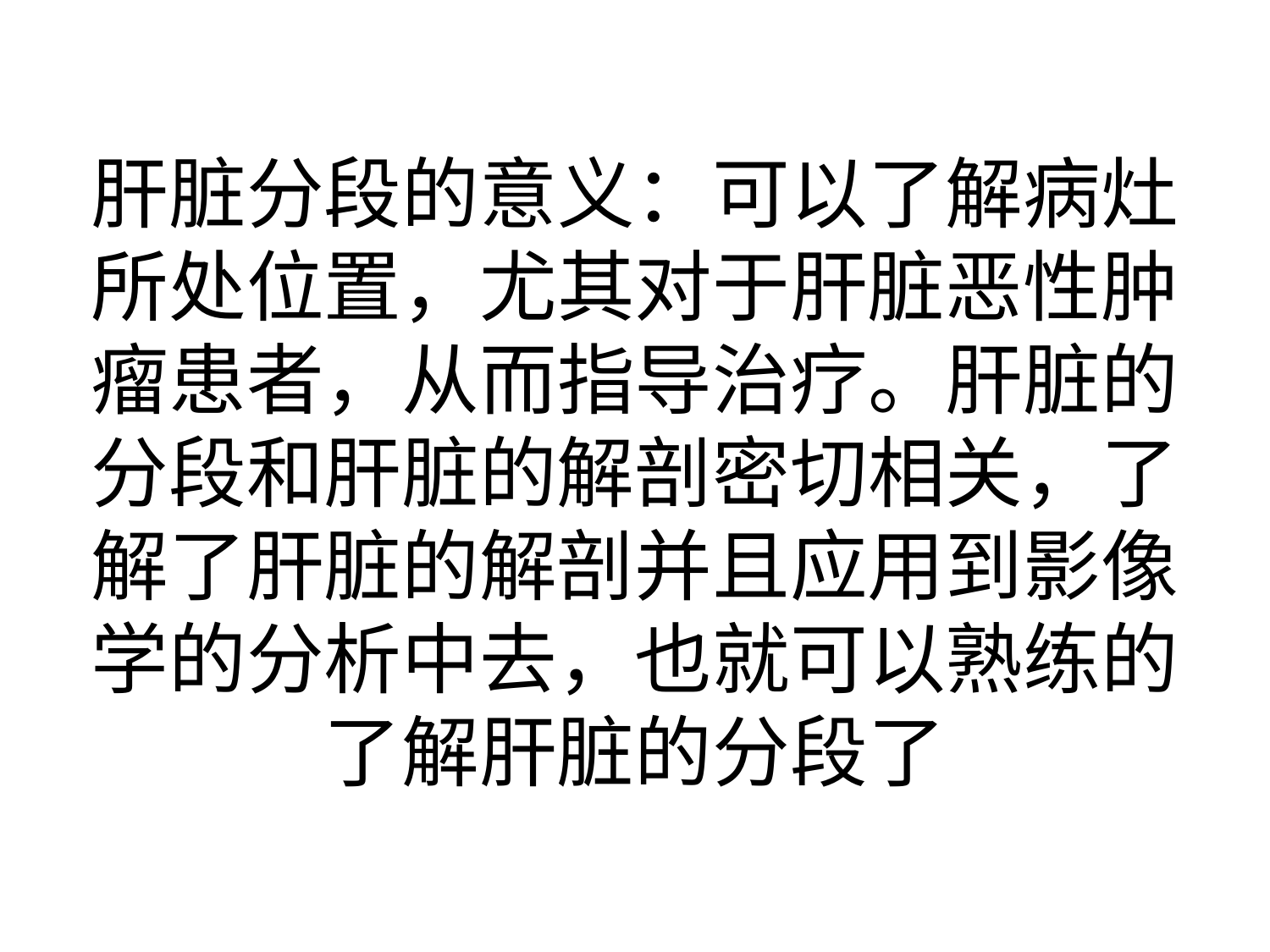

# 肝脏分段的意义：可以了解病灶所处位置，尤其对于肝脏恶性肿瘤患者，从而指导治疗。肝脏的分段和肝脏的解剖密切相关，了解了肝脏的解剖并且应用到影像学的分析中去，也就可以熟练的了解肝脏的分段了